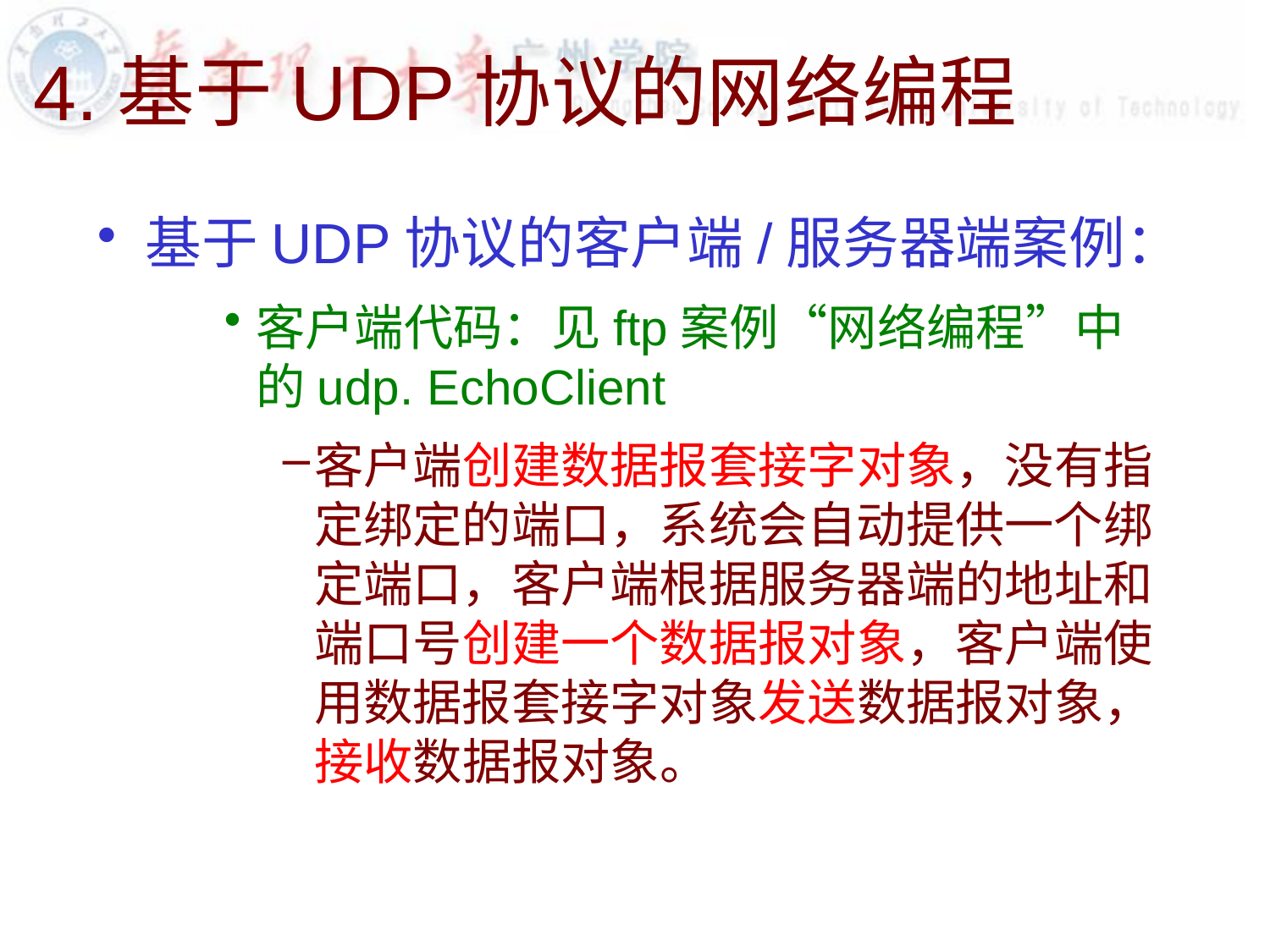

# 4.基于UDP协议的网络编程
基于UDP协议的客户端/服务器端案例：
客户端代码：见ftp案例“网络编程”中的udp. EchoClient
客户端创建数据报套接字对象，没有指定绑定的端口，系统会自动提供一个绑定端口，客户端根据服务器端的地址和端口号创建一个数据报对象，客户端使用数据报套接字对象发送数据报对象，接收数据报对象。